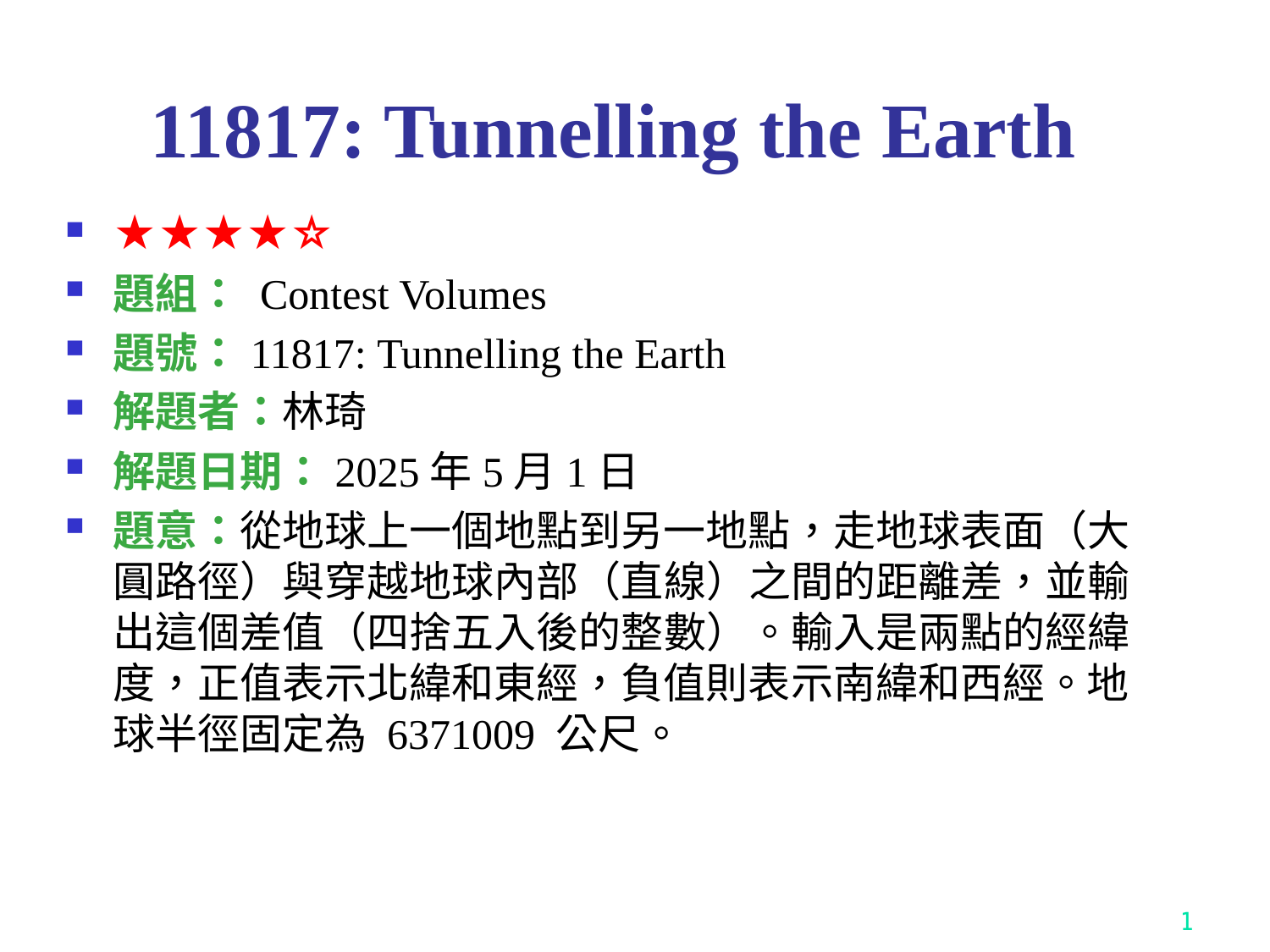

# 11817: Tunnelling the Earth
★★★★☆
題組： Contest Volumes
題號：11817: Tunnelling the Earth
解題者：林琦
解題日期：2025年5月1日
題意：從地球上一個地點到另一地點，走地球表面（大圓路徑）與穿越地球內部（直線）之間的距離差，並輸出這個差值（四捨五入後的整數）。輸入是兩點的經緯度，正值表示北緯和東經，負值則表示南緯和西經。地球半徑固定為 6371009 公尺。
1